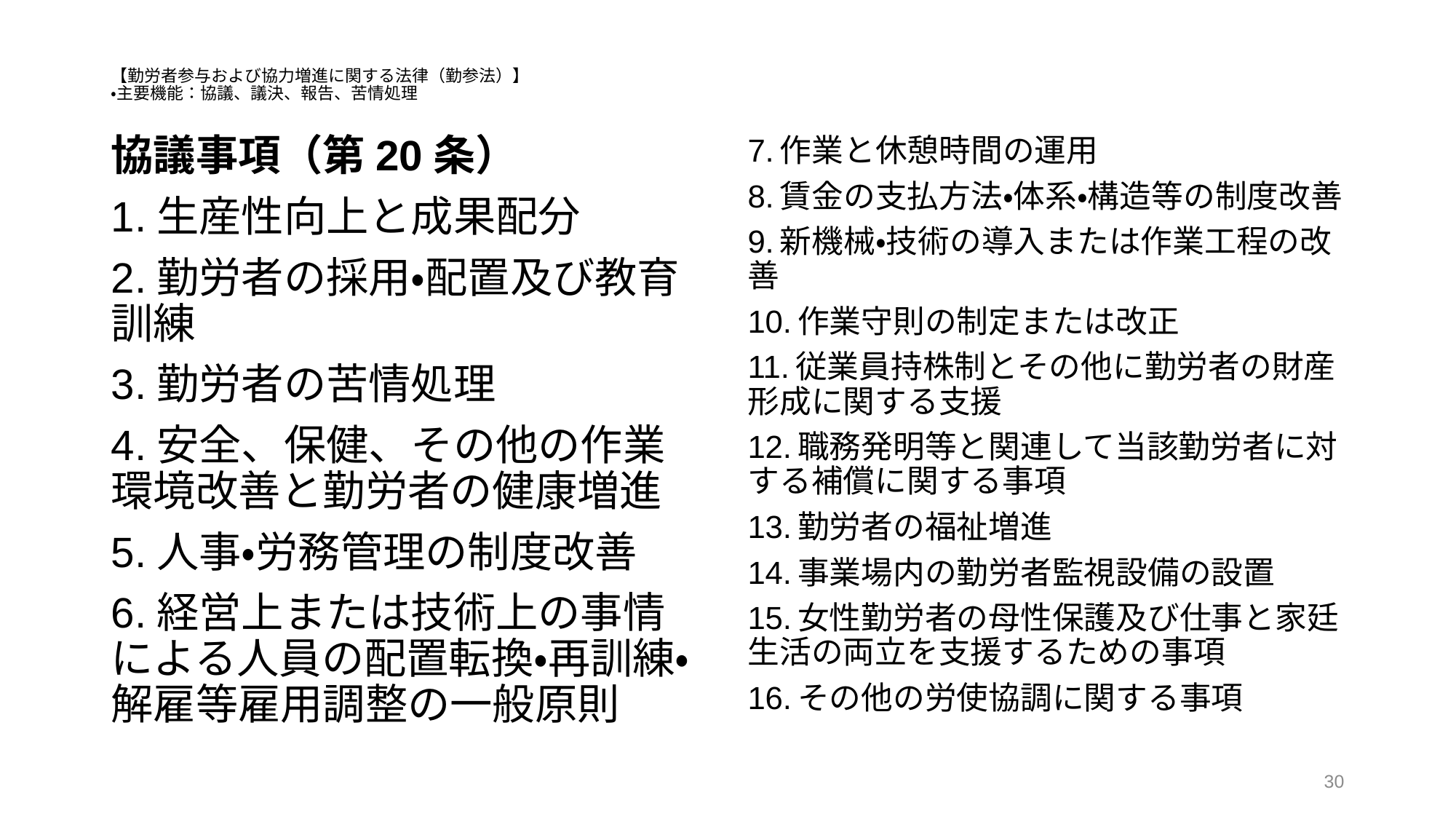

# 【勤労者参与および協力増進に関する法律（勤参法）】 ・主要機能：協議、議決、報告、苦情処理
協議事項（第20条）
1.生産性向上と成果配分
2.勤労者の採用・配置及び教育訓練
3.勤労者の苦情処理
4.安全、保健、その他の作業環境改善と勤労者の健康増進
5.人事・労務管理の制度改善
6.経営上または技術上の事情による人員の配置転換・再訓練・解雇等雇用調整の一般原則

7.作業と休憩時間の運用
8.賃金の支払方法・体系・構造等の制度改善
9.新機械・技術の導入または作業工程の改善
10.作業守則の制定または改正
11.従業員持株制とその他に勤労者の財産形成に関する支援
12.職務発明等と関連して当該勤労者に対する補償に関する事項
13.勤労者の福祉増進
14.事業場内の勤労者監視設備の設置
15.女性勤労者の母性保護及び仕事と家廷生活の両立を支援するための事項
16.その他の労使協調に関する事項
30